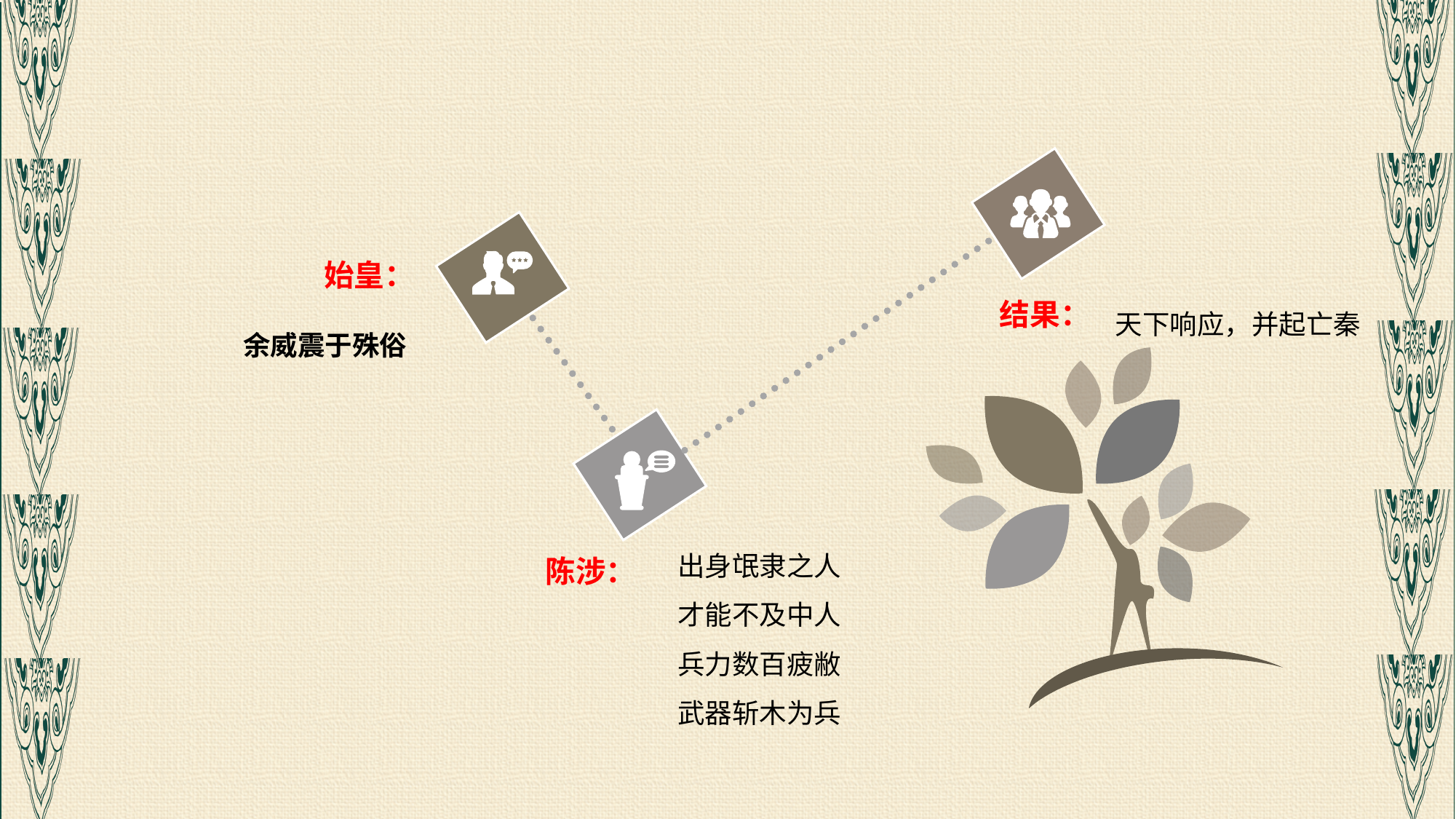

始皇：
余威震于殊俗

结果：
天下响应，并起亡秦

出身氓隶之人
才能不及中人
兵力数百疲敝
武器斩木为兵
陈涉：